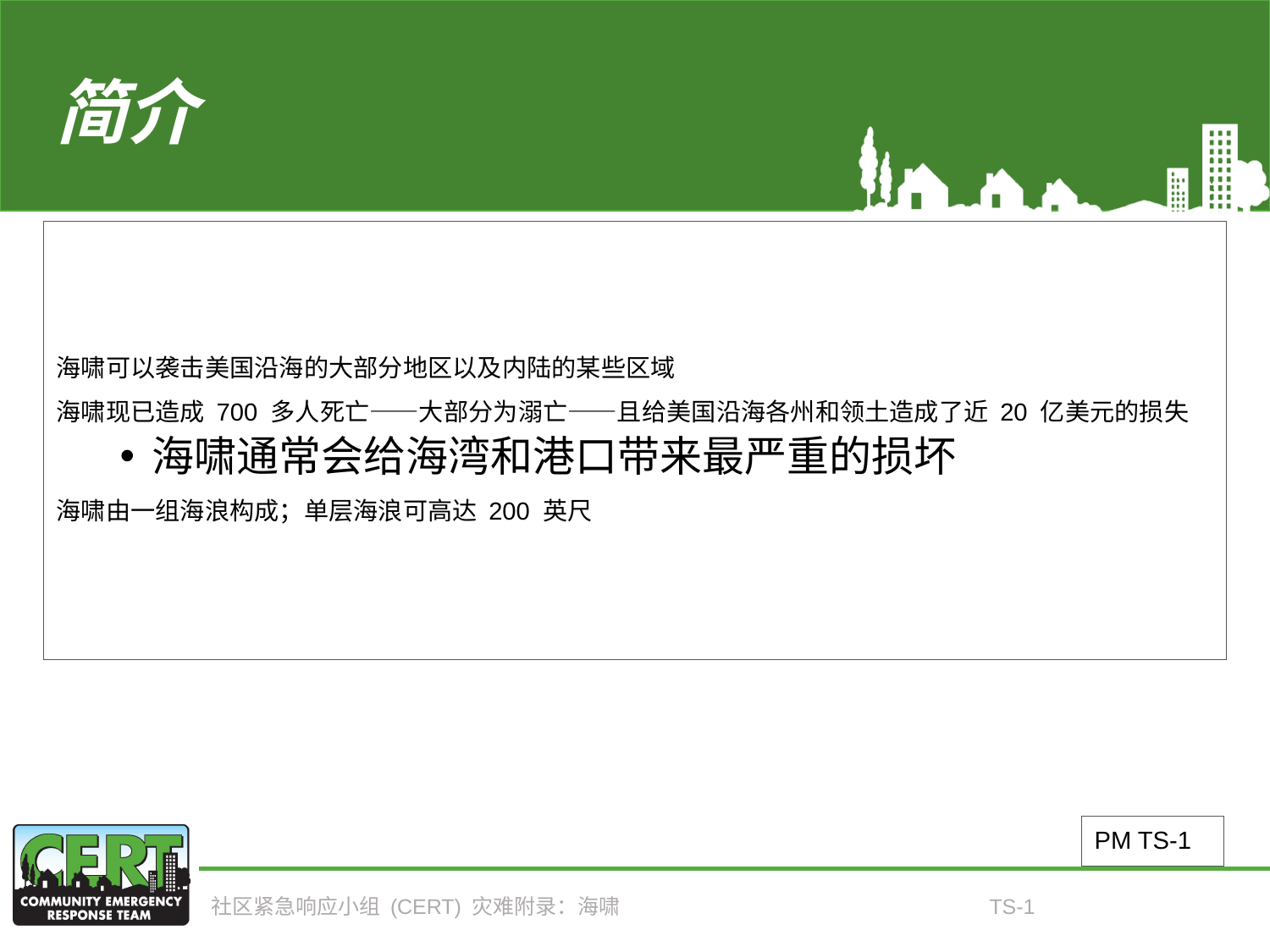

# 简介
海啸可以袭击美国沿海的大部分地区以及内陆的某些区域
海啸现已造成 700 多人死亡——大部分为溺亡——且给美国沿海各州和领土造成了近 20 亿美元的损失
海啸通常会给海湾和港口带来最严重的损坏
海啸由一组海浪构成；单层海浪可高达 200 英尺
PM TS-1
社区紧急响应小组 (CERT) 灾难附录：海啸
TS-1